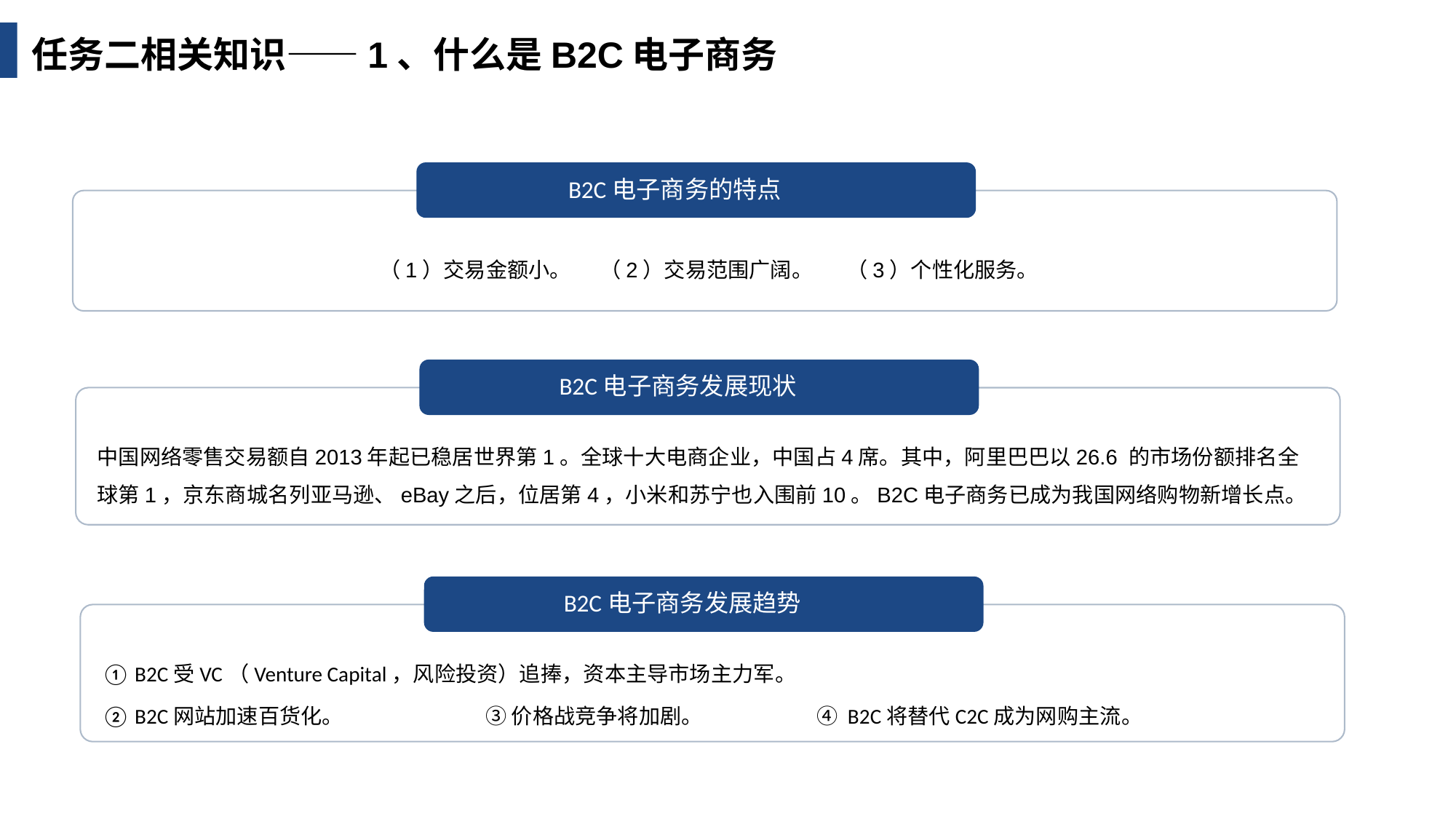

任务二相关知识——1、什么是B2C电子商务

B2C电子商务的特点

（1）交易金额小。      （2）交易范围广阔。       （3）个性化服务。

B2C电子商务发展现状

中国网络零售交易额自2013年起已稳居世界第1。全球十大电商企业，中国占4席。其中，阿里巴巴以26.6 的市场份额排名全球第1，京东商城名列亚马逊、eBay之后，位居第4，小米和苏宁也入围前10。B2C电子商务已成为我国网络购物新增长点。

B2C电子商务发展趋势

① B2C受VC（Venture Capital，风险投资）追捧，资本主导市场主力军。
② B2C网站加速百货化。                              ③ 价格战竞争将加剧。                        ④ B2C将替代C2C成为网购主流。